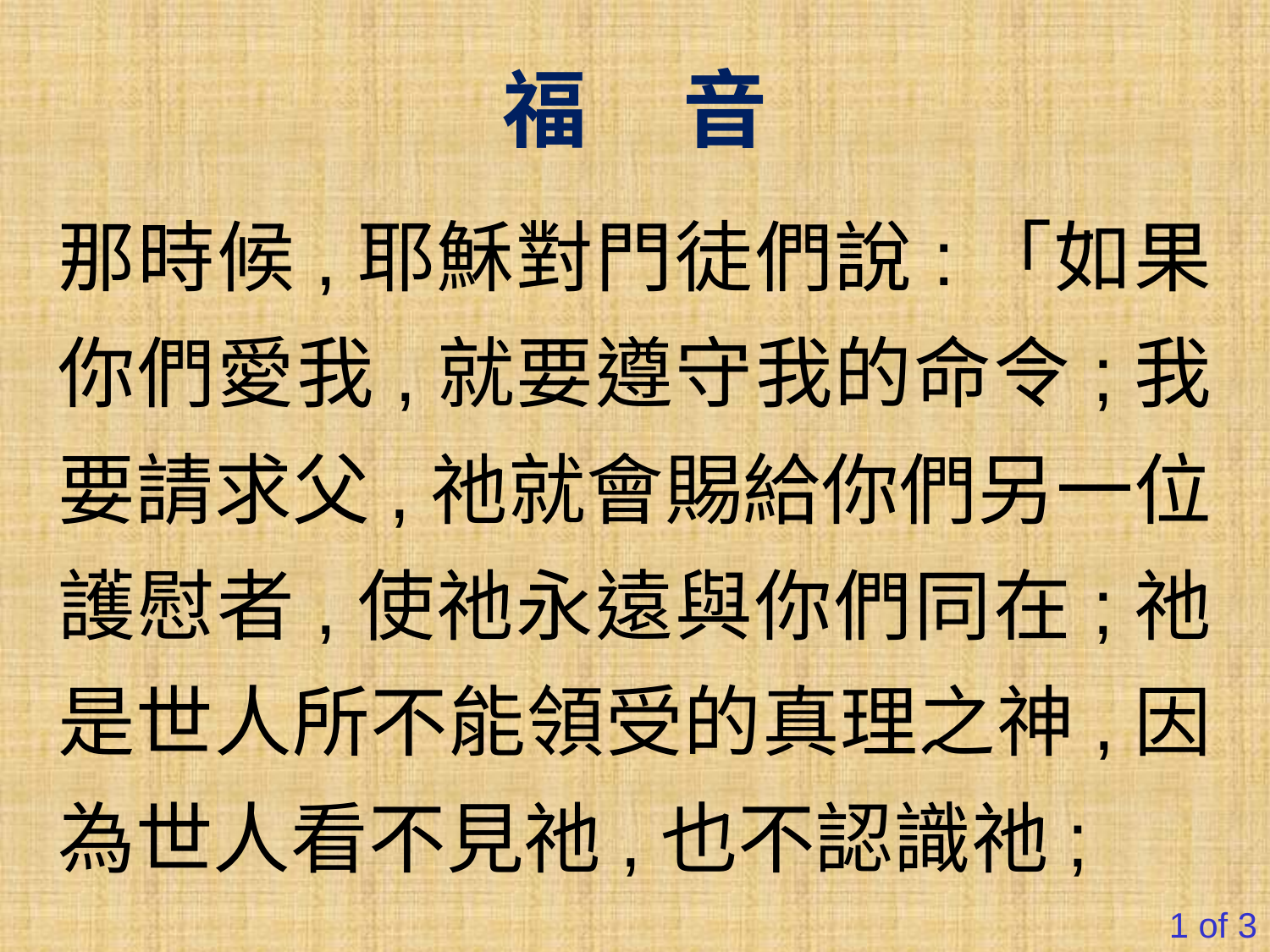

福     音

那時候,耶穌對門徒們說:「如果你們愛我,就要遵守我的命令;我要請求父,祂就會賜給你們另一位護慰者,使祂永遠與你們同在;祂是世人所不能領受的真理之神,因為世人看不見祂,也不認識祂;
1 of 3